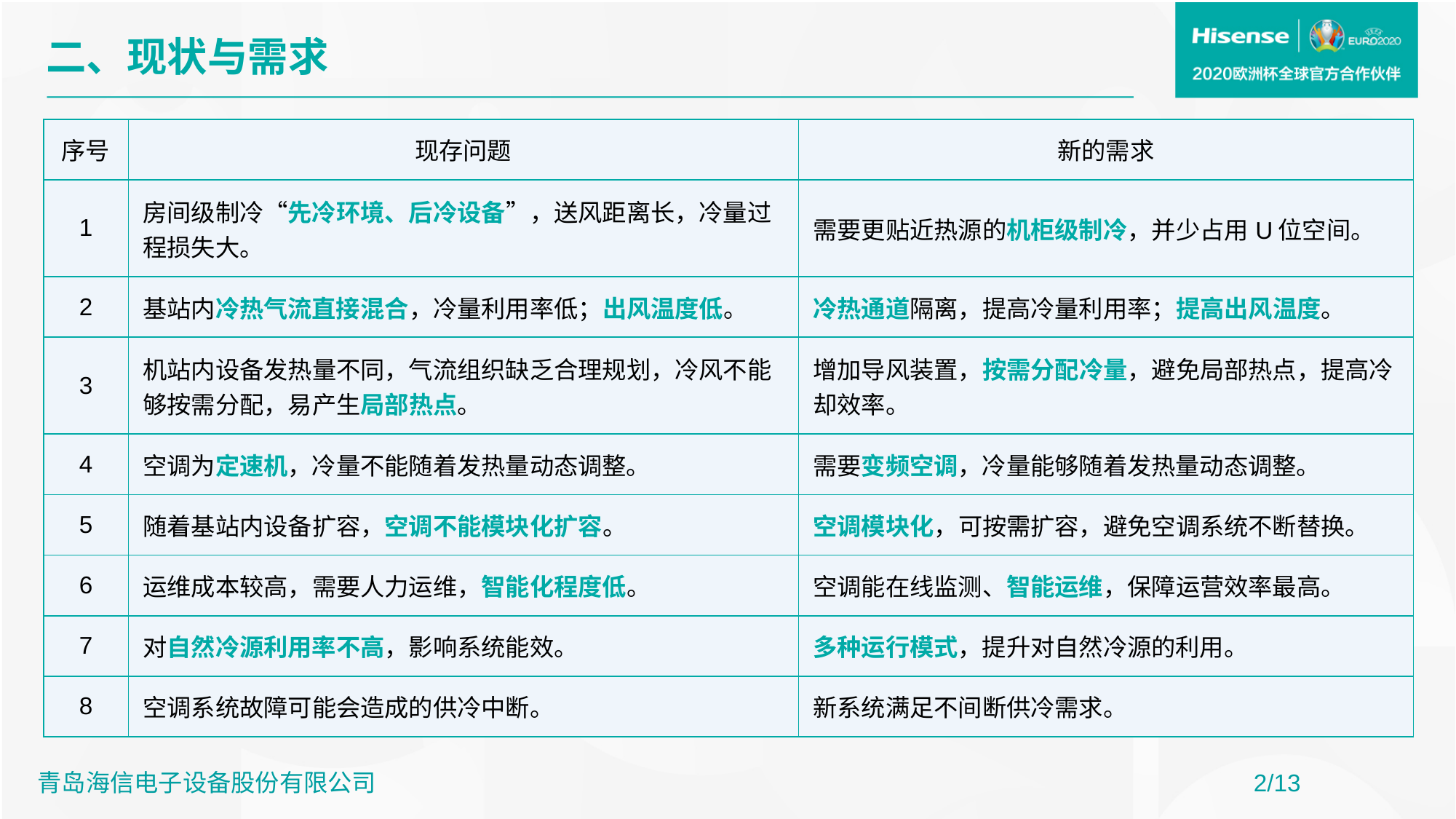

二、现状与需求
| 序号 | 现存问题 | 新的需求 |
| --- | --- | --- |
| 1 | 房间级制冷“先冷环境、后冷设备”，送风距离长，冷量过程损失大。 | 需要更贴近热源的机柜级制冷，并少占用U位空间。 |
| 2 | 基站内冷热气流直接混合，冷量利用率低；出风温度低。 | 冷热通道隔离，提高冷量利用率；提高出风温度。 |
| 3 | 机站内设备发热量不同，气流组织缺乏合理规划，冷风不能够按需分配，易产生局部热点。 | 增加导风装置，按需分配冷量，避免局部热点，提高冷却效率。 |
| 4 | 空调为定速机，冷量不能随着发热量动态调整。 | 需要变频空调，冷量能够随着发热量动态调整。 |
| 5 | 随着基站内设备扩容，空调不能模块化扩容。 | 空调模块化，可按需扩容，避免空调系统不断替换。 |
| 6 | 运维成本较高，需要人力运维，智能化程度低。 | 空调能在线监测、智能运维，保障运营效率最高。 |
| 7 | 对自然冷源利用率不高，影响系统能效。 | 多种运行模式，提升对自然冷源的利用。 |
| 8 | 空调系统故障可能会造成的供冷中断。 | 新系统满足不间断供冷需求。 |
2/13
青岛海信电子设备股份有限公司